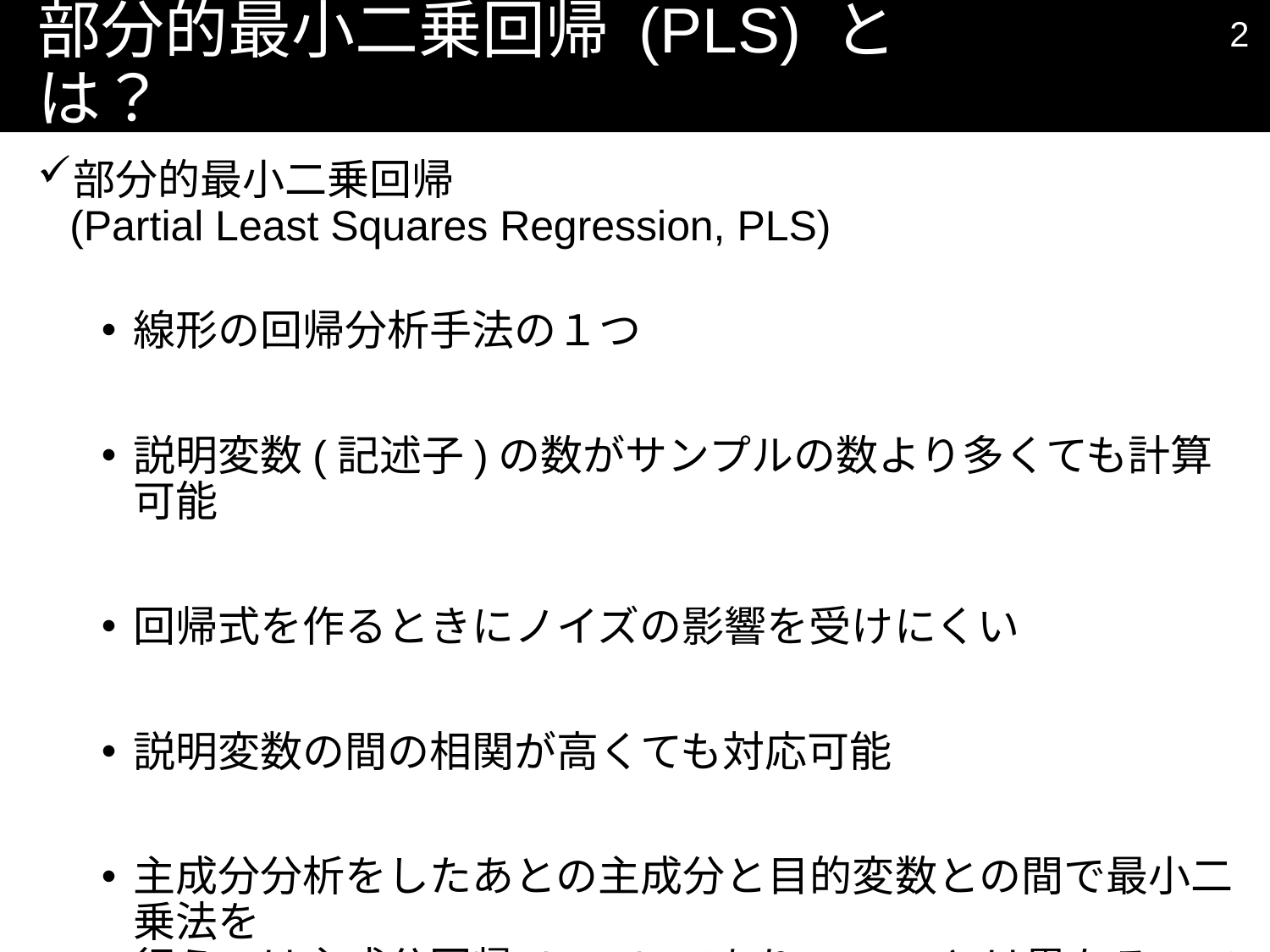

2
# 部分的最小二乗回帰 (PLS) とは？
部分的最小二乗回帰
(Partial Least Squares Regression, PLS)
線形の回帰分析手法の１つ

説明変数(記述子)の数がサンプルの数より多くても計算可能

回帰式を作るときにノイズの影響を受けにくい

説明変数の間の相関が高くても対応可能

主成分分析をしたあとの主成分と目的変数との間で最小二乗法を
行うのは主成分回帰 (PCR) であり、PLSとは異なるので注意

PLS回帰とかPLSRとも呼ばれているが、ここでは PLS